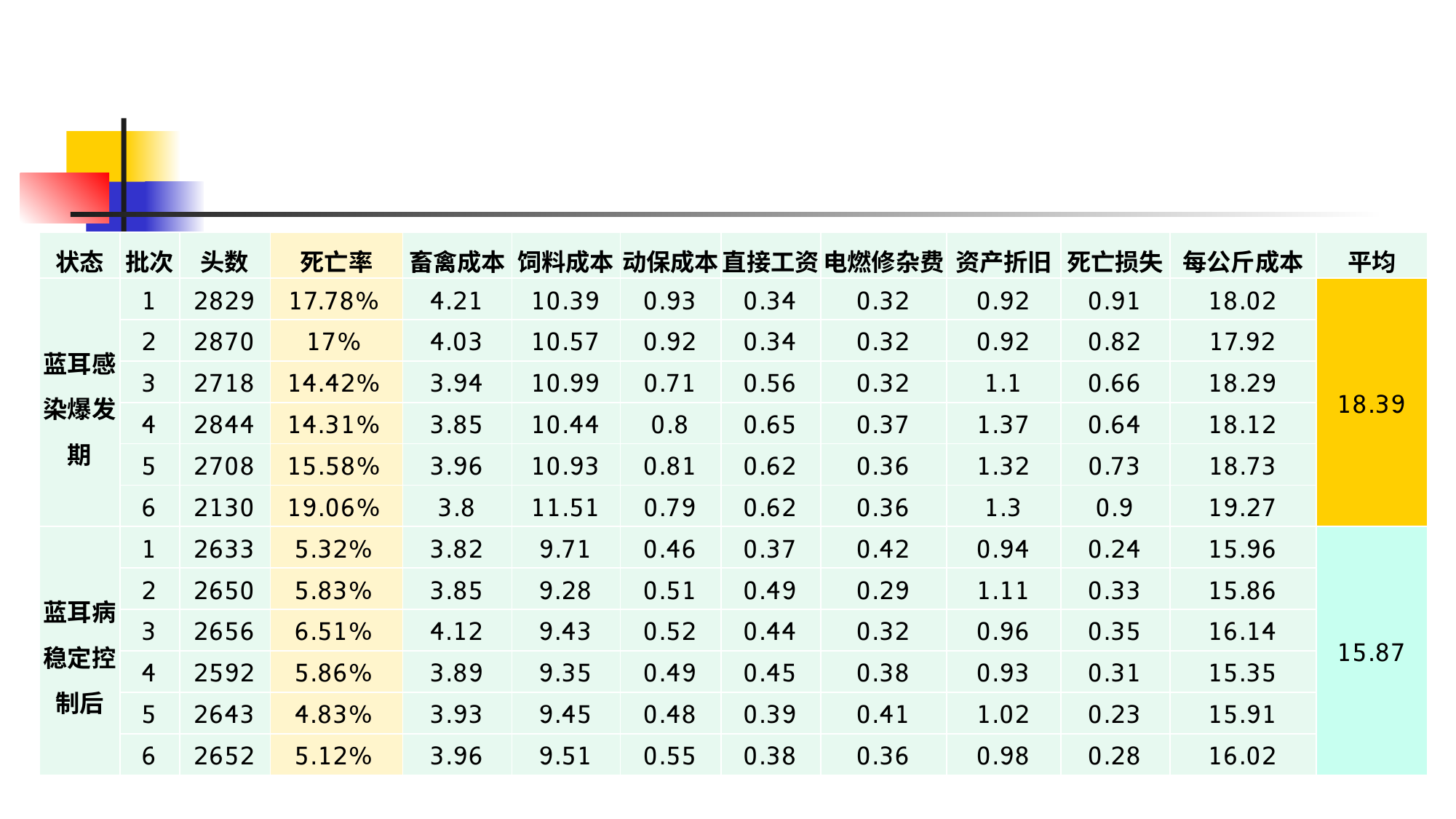

| 状态 | 批次 | 头数 | 死亡率 | 畜禽成本 | 饲料成本 | 动保成本 | 直接工资 | 电燃修杂费 | 资产折旧 | 死亡损失 | 每公斤成本 | 平均 |
| --- | --- | --- | --- | --- | --- | --- | --- | --- | --- | --- | --- | --- |
| 蓝耳感染爆发期 | 1 | 2829 | 17.78% | 4.21 | 10.39 | 0.93 | 0.34 | 0.32 | 0.92 | 0.91 | 18.02 | 18.39 |
|  | 2 | 2870 | 17% | 4.03 | 10.57 | 0.92 | 0.34 | 0.32 | 0.92 | 0.82 | 17.92 |  |
|  | 3 | 2718 | 14.42% | 3.94 | 10.99 | 0.71 | 0.56 | 0.32 | 1.1 | 0.66 | 18.29 |  |
|  | 4 | 2844 | 14.31% | 3.85 | 10.44 | 0.8 | 0.65 | 0.37 | 1.37 | 0.64 | 18.12 |  |
|  | 5 | 2708 | 15.58% | 3.96 | 10.93 | 0.81 | 0.62 | 0.36 | 1.32 | 0.73 | 18.73 |  |
|  | 6 | 2130 | 19.06% | 3.8 | 11.51 | 0.79 | 0.62 | 0.36 | 1.3 | 0.9 | 19.27 |  |
| 蓝耳病稳定控制后 | 1 | 2633 | 5.32% | 3.82 | 9.71 | 0.46 | 0.37 | 0.42 | 0.94 | 0.24 | 15.96 | 15.87 |
|  | 2 | 2650 | 5.83% | 3.85 | 9.28 | 0.51 | 0.49 | 0.29 | 1.11 | 0.33 | 15.86 |  |
|  | 3 | 2656 | 6.51% | 4.12 | 9.43 | 0.52 | 0.44 | 0.32 | 0.96 | 0.35 | 16.14 |  |
|  | 4 | 2592 | 5.86% | 3.89 | 9.35 | 0.49 | 0.45 | 0.38 | 0.93 | 0.31 | 15.35 |  |
|  | 5 | 2643 | 4.83% | 3.93 | 9.45 | 0.48 | 0.39 | 0.41 | 1.02 | 0.23 | 15.91 |  |
|  | 6 | 2652 | 5.12% | 3.96 | 9.51 | 0.55 | 0.38 | 0.36 | 0.98 | 0.28 | 16.02 |  |